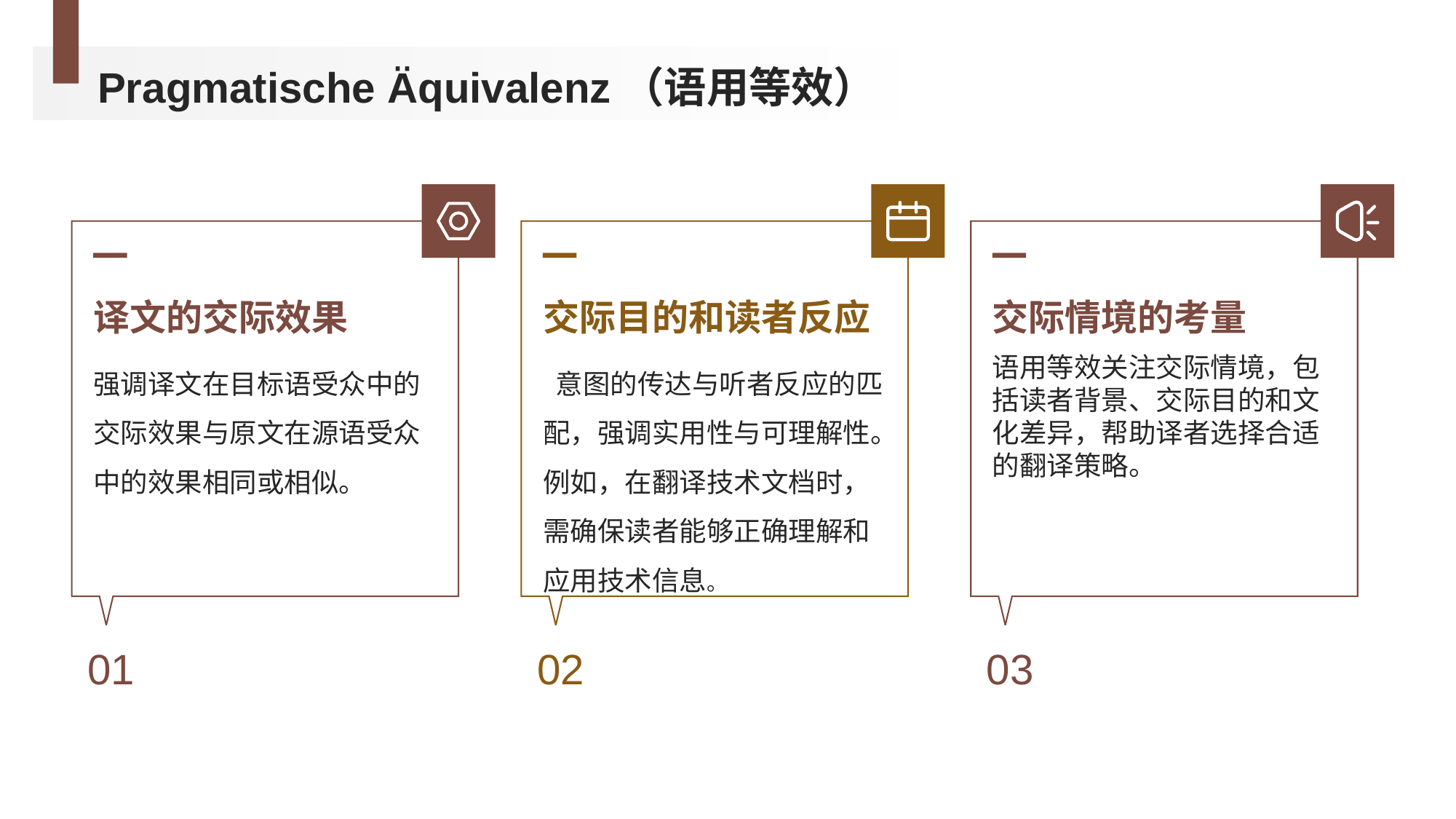

Pragmatische Äquivalenz（语用等效）

译文的交际效果
交际目的和读者反应
交际情境的考量
强调译文在目标语受众中的交际效果与原文在源语受众中的效果相同或相似。
 意图的传达与听者反应的匹配，强调实用性与可理解性。例如，在翻译技术文档时，需确保读者能够正确理解和应用技术信息。
语用等效关注交际情境，包括读者背景、交际目的和文化差异，帮助译者选择合适的翻译策略。

01
02
03